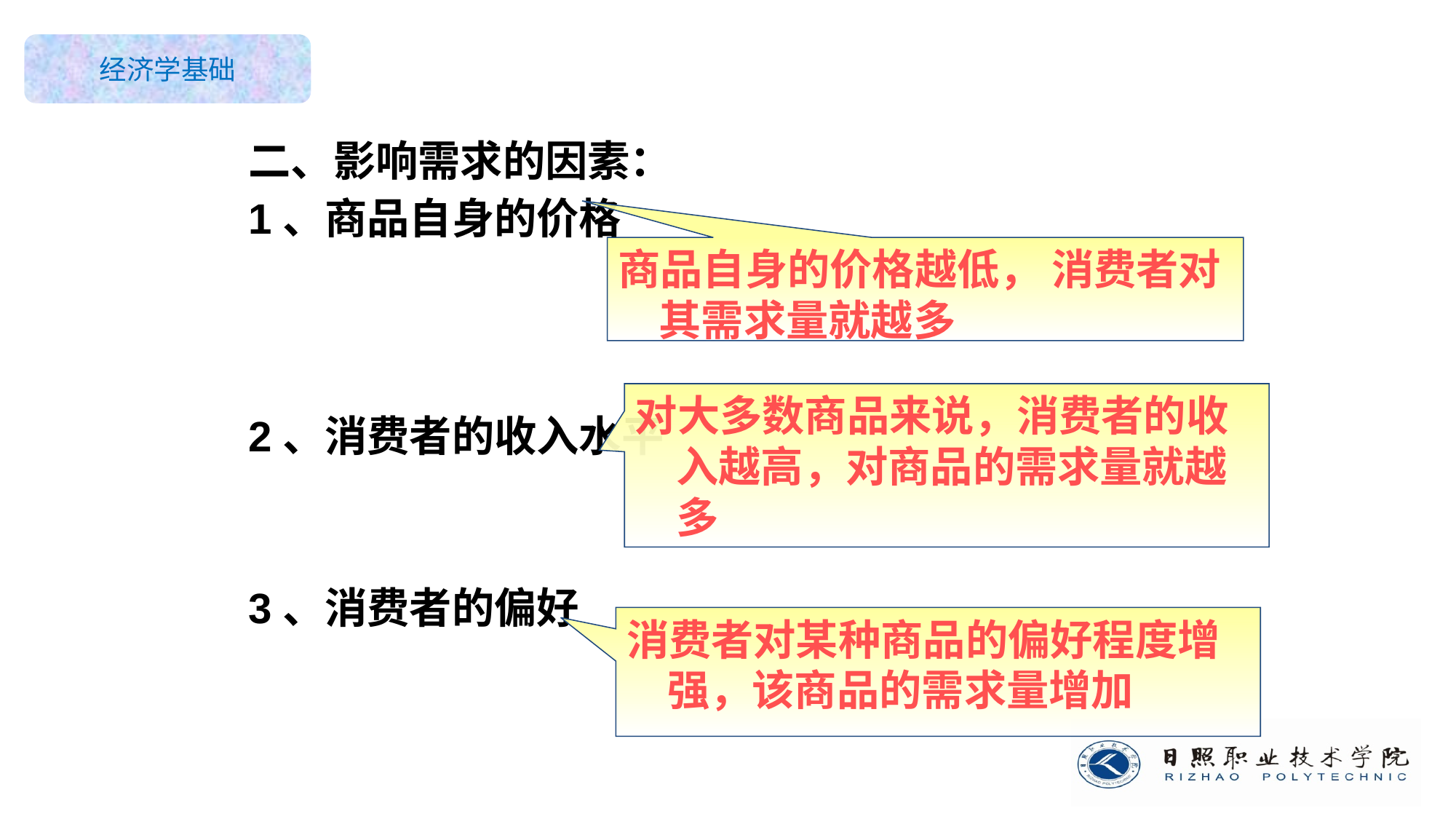

二、影响需求的因素：
1、商品自身的价格
商品自身的价格越低， 消费者对其需求量就越多
对大多数商品来说，消费者的收入越高，对商品的需求量就越多
2、消费者的收入水平
3、消费者的偏好
消费者对某种商品的偏好程度增强，该商品的需求量增加